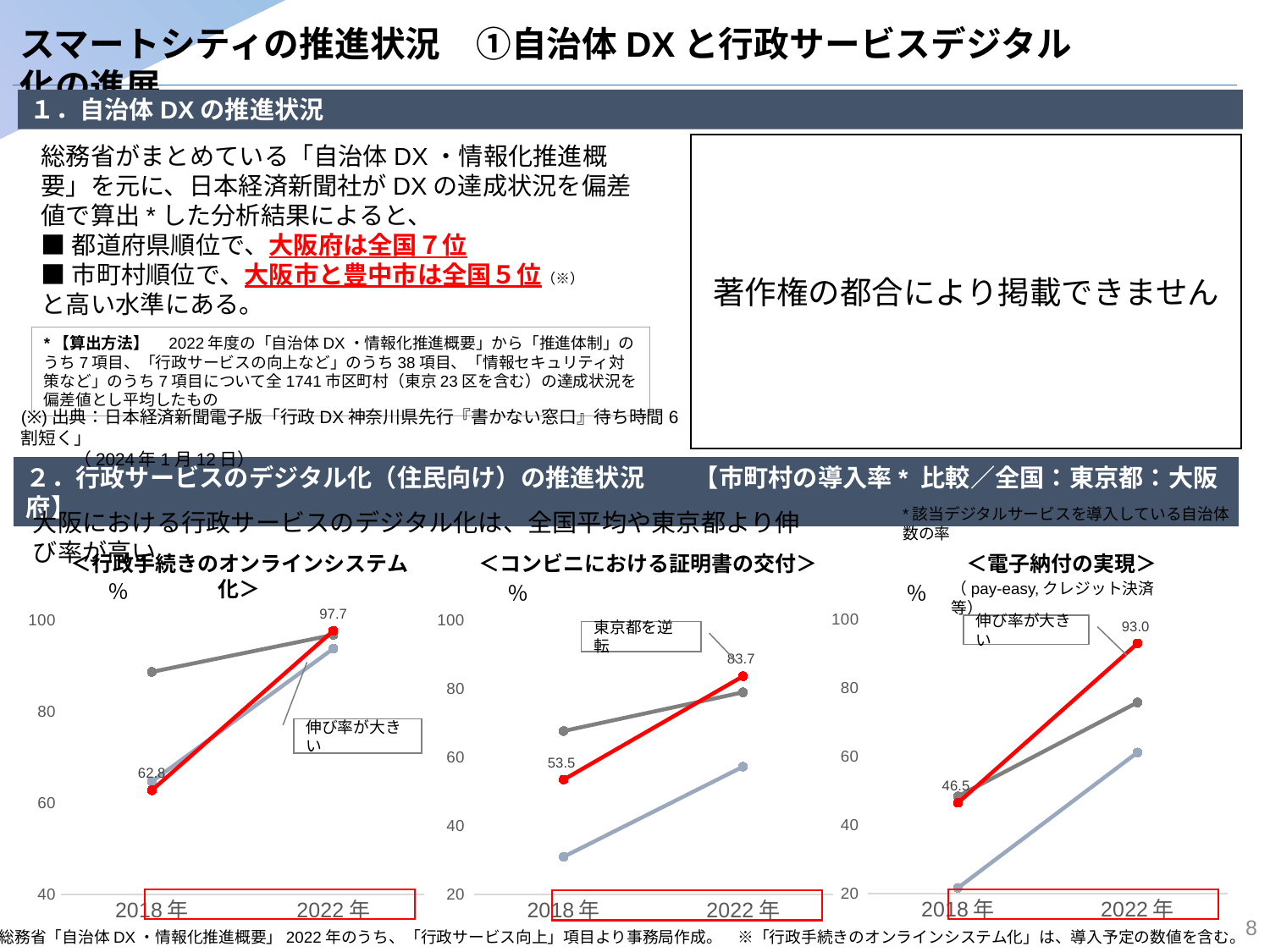

スマートシティの推進状況　①自治体DXと行政サービスデジタル化の進展
１．自治体DXの推進状況
総務省がまとめている「自治体DX・情報化推進概要」を元に、日本経済新聞社がDXの達成状況を偏差値で算出*した分析結果によると、
■都道府県順位で、大阪府は全国７位
■市町村順位で、大阪市と豊中市は全国５位（※）
と高い水準にある。
著作権の都合により掲載できません
*【算出方法】　2022年度の「自治体DX・情報化推進概要」から「推進体制」のうち7項目、「行政サービスの向上など」のうち38項目、「情報セキュリティ対策など」のうち7項目について全1741市区町村（東京23区を含む）の達成状況を偏差値とし平均したもの
(※)出典：日本経済新聞電子版「行政DX神奈川県先行『書かない窓口』待ち時間6割短く」
　　　（2024年1月12日）
２．行政サービスのデジタル化（住民向け）の推進状況　　【市町村の導入率* 比較／全国：東京都：大阪府】
*該当デジタルサービスを導入している自治体数の率
大阪における行政サービスのデジタル化は、全国平均や東京都より伸び率が高い
＜電子納付の実現＞
＜行政手続きのオンラインシステム化＞
＜コンビニにおける証明書の交付＞
％
（pay-easy,クレジット決済等）
％
％

### Chart

| Category | 全国 | 東京都 | 大阪府 |
|---|---|---|---|
| 2018年 | 21.7 | 48.4 | 46.5 |
| 2022年 | 61.2 | 75.8 | 93.0 |

### Chart

| Category | 全国 | 東京都 | 大阪府 |
|---|---|---|---|
| 2018年 | 64.7 | 88.7 | 62.8 |
| 2022年 | 93.8 | 96.8 | 97.7 |

### Chart

| Category | 全国 | 東京都 | 大阪府 |
|---|---|---|---|
| 2018年 | 31.0 | 67.7 | 53.5 |
| 2022年 | 57.3 | 79.0 | 83.7 |
伸び率が大きい
東京都を逆転
伸び率が大きい

8
出典：総務省「自治体DX・情報化推進概要」2022年のうち、「行政サービス向上」項目より事務局作成。　※「行政手続きのオンラインシステム化」は、導入予定の数値を含む。